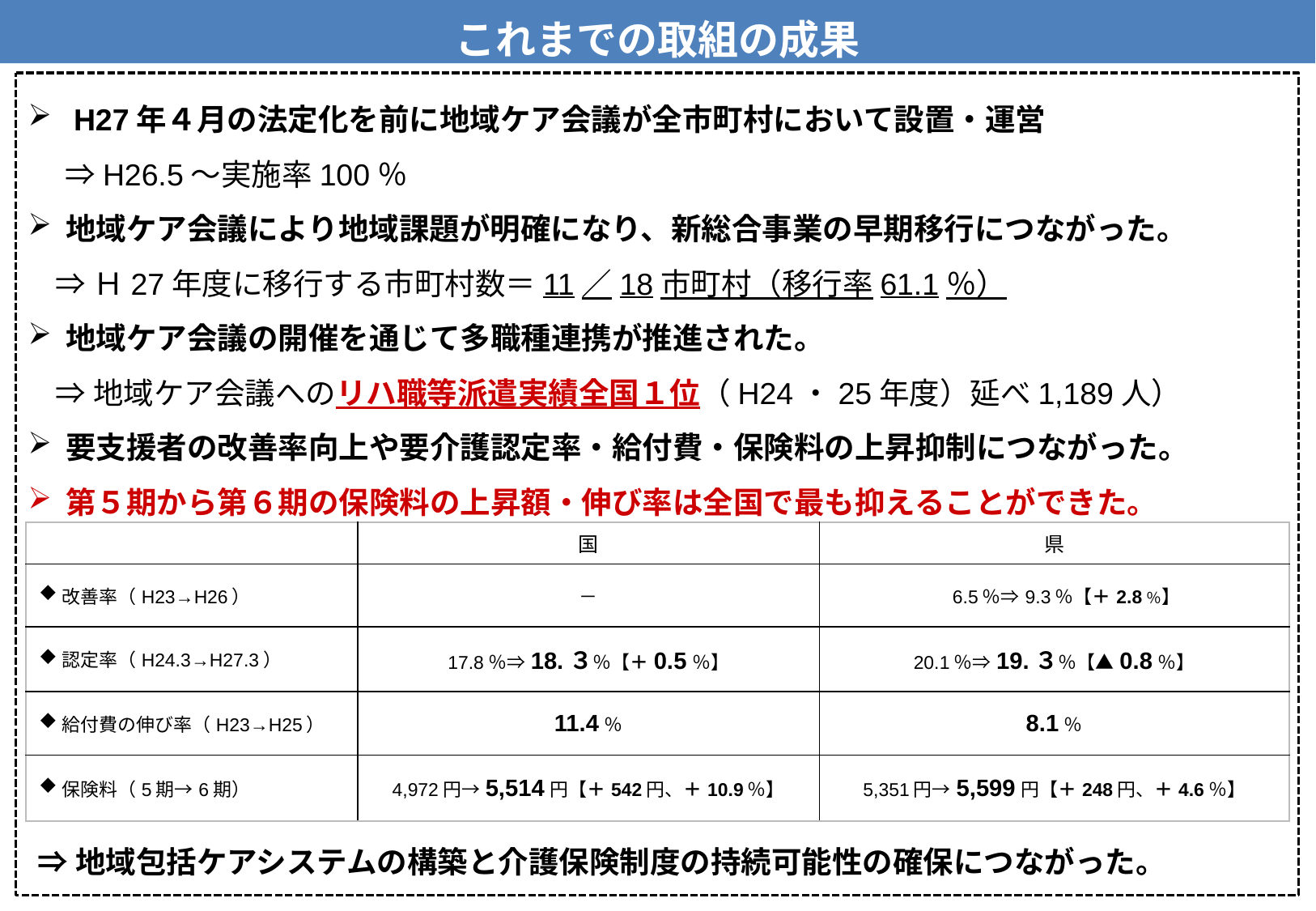

# これまでの取組の成果
H27年４月の法定化を前に地域ケア会議が全市町村において設置・運営
　 ⇒H26.5～実施率100％
地域ケア会議により地域課題が明確になり、新総合事業の早期移行につながった。
    ⇒Ｈ27年度に移行する市町村数＝11／18市町村（移行率61.1％）
地域ケア会議の開催を通じて多職種連携が推進された。
    ⇒地域ケア会議へのリハ職等派遣実績全国１位（H24・25年度）延べ1,189人）
要支援者の改善率向上や要介護認定率・給付費・保険料の上昇抑制につながった。
第５期から第６期の保険料の上昇額・伸び率は全国で最も抑えることができた。

|  | 国 | 県 |
| --- | --- | --- |
| 改善率（H23→H26） | － | 6.5％⇒9.3％【＋2.8％】 |
| 認定率（H24.3→H27.3） | 17.8％⇒18.３％【＋0.5％】 | 20.1％⇒19.３％【▲0.8％】 |
| 給付費の伸び率（H23→H25） | 11.4％ | 8.1％ |
| 保険料（5期→6期） | 4,972円→5,514円【＋542円、＋10.9％】 | 5,351円→5,599円【＋248円、＋4.6％】 |
⇒地域包括ケアシステムの構築と介護保険制度の持続可能性の確保につながった。